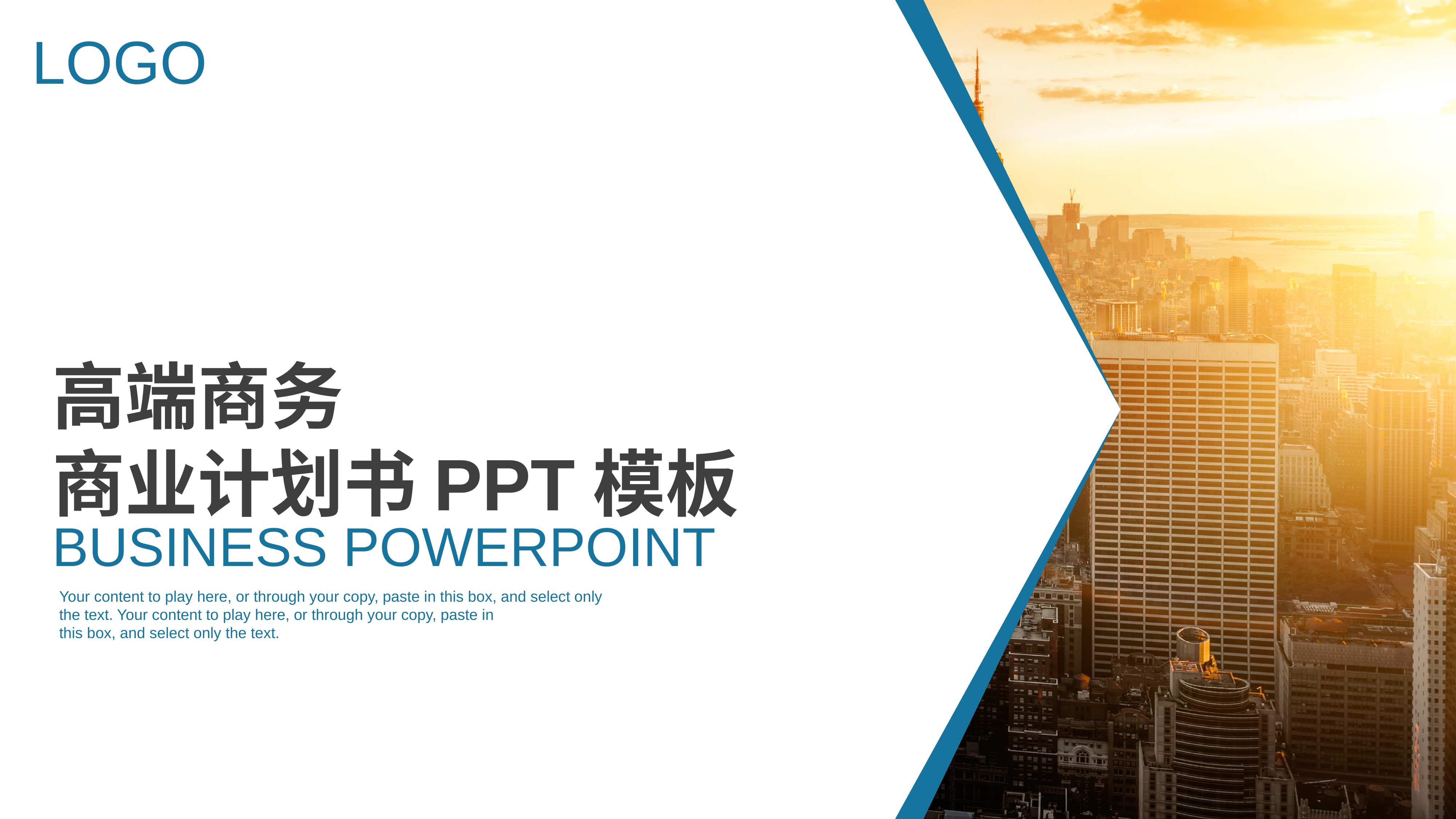

LOGO
高端商务
商业计划书PPT模板
BUSINESS POWERPOINT
Your content to play here, or through your copy, paste in this box, and select only
the text. Your content to play here, or through your copy, paste in
this box, and select only the text.